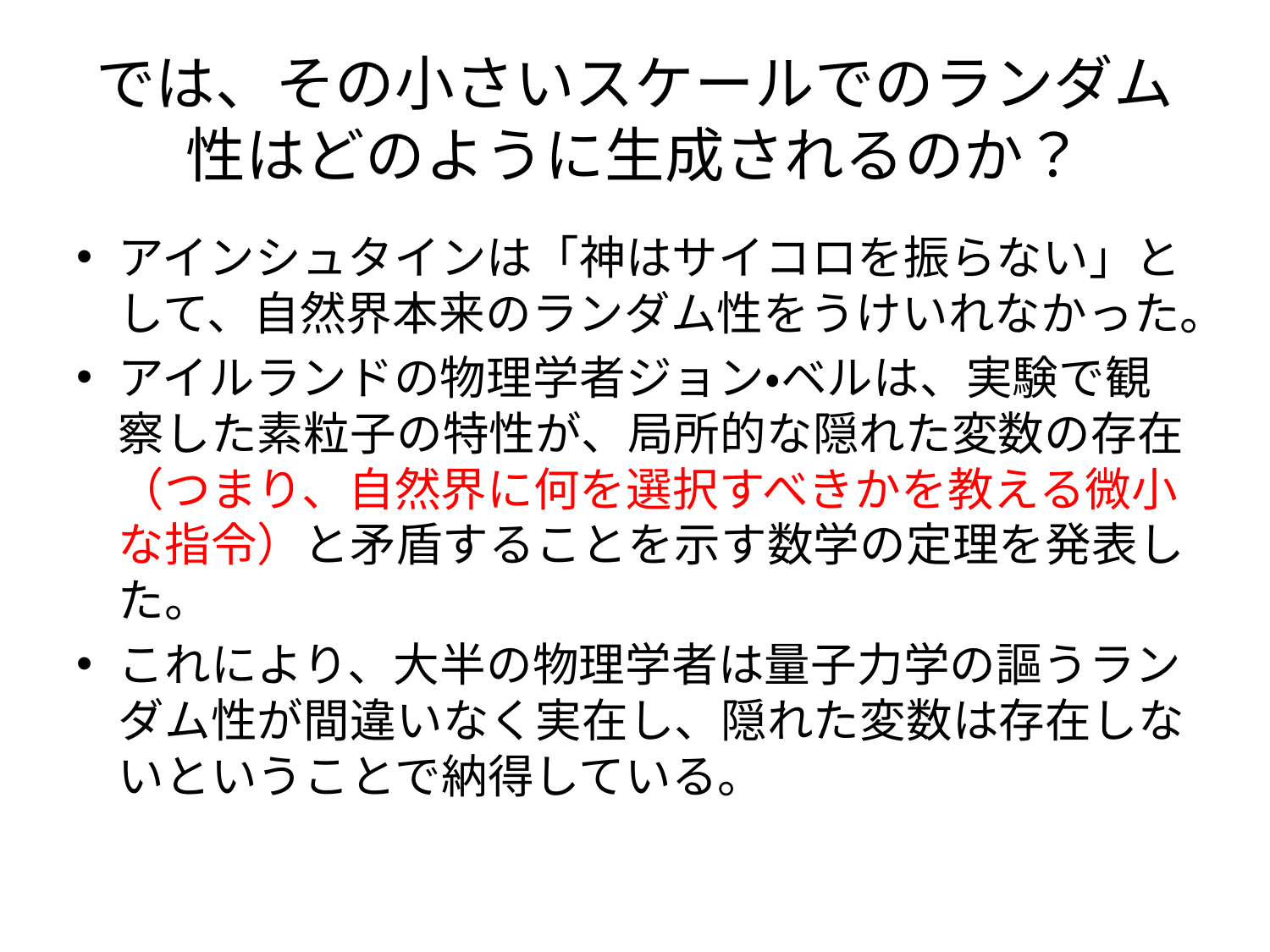

# では、その小さいスケールでのランダム性はどのように生成されるのか？
アインシュタインは「神はサイコロを振らない」として、自然界本来のランダム性をうけいれなかった。
アイルランドの物理学者ジョン・ベルは、実験で観察した素粒子の特性が、局所的な隠れた変数の存在（つまり、自然界に何を選択すべきかを教える微小な指令）と矛盾することを示す数学の定理を発表した。
これにより、大半の物理学者は量子力学の謳うランダム性が間違いなく実在し、隠れた変数は存在しないということで納得している。